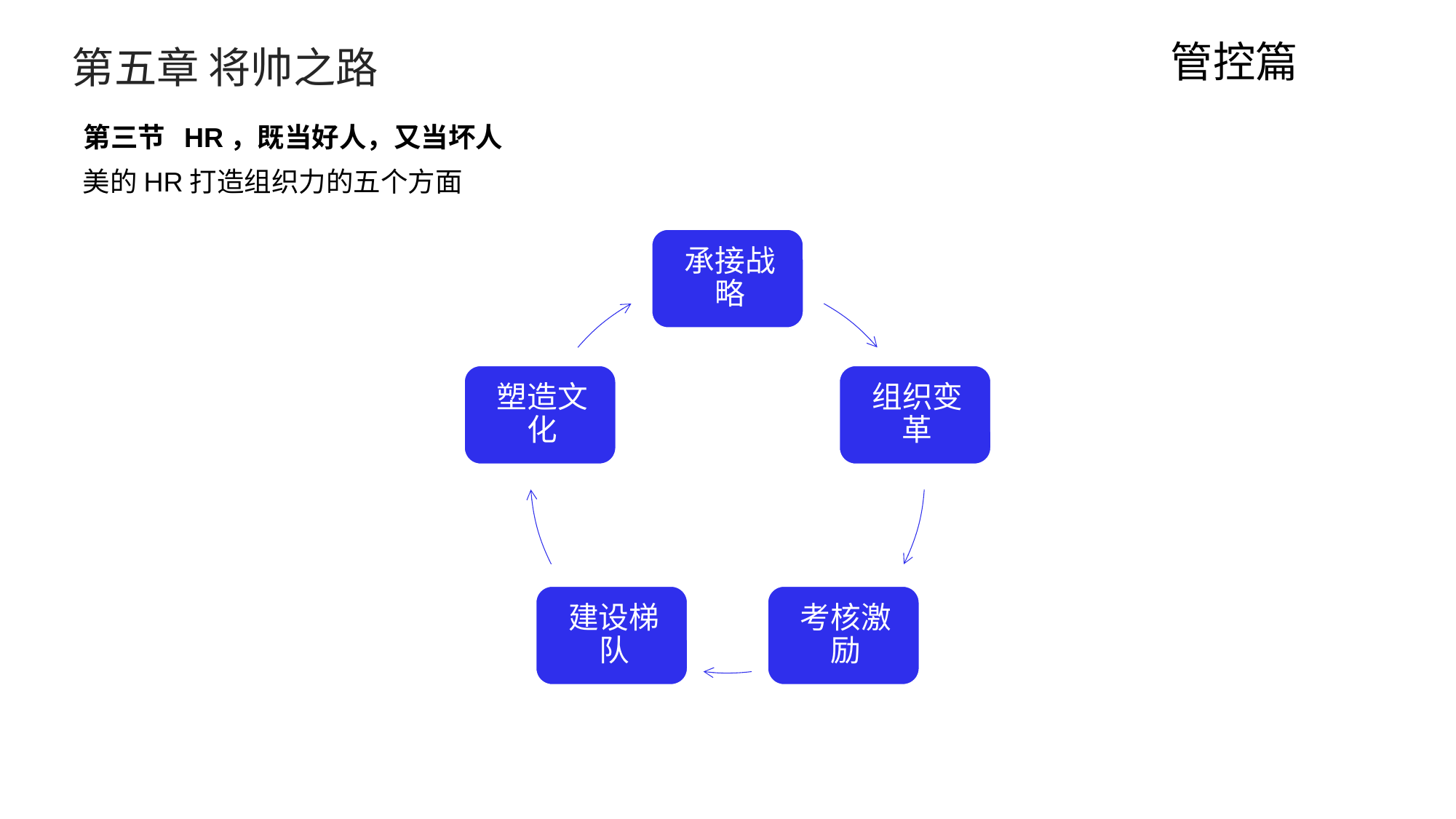

管控篇
第五章 将帅之路
第三节  HR，既当好人，又当坏人
美的HR打造组织力的五个方面
承接战略
组织变革
考核激励
建设梯队
塑造文化